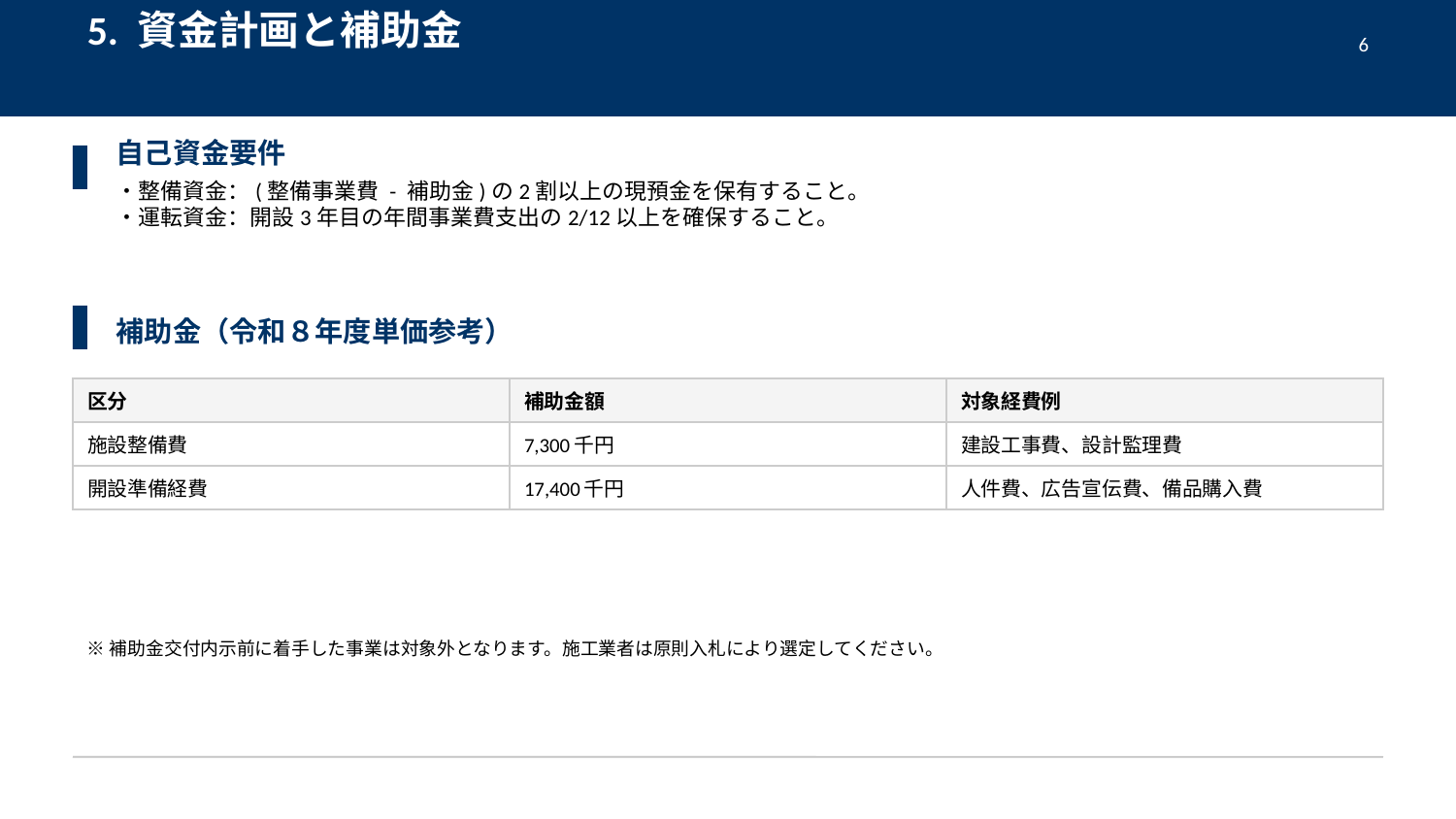

5. 資金計画と補助金
6
自己資金要件

・整備資金：(整備事業費 - 補助金)の2割以上の現預金を保有すること。
・運転資金：開設3年目の年間事業費支出の2/12以上を確保すること。

補助金（令和８年度単価参考）
| 区分 | 補助金額 | 対象経費例 |
| --- | --- | --- |
| 施設整備費 | 7,300千円 | 建設工事費、設計監理費 |
| 開設準備経費 | 17,400千円 | 人件費、広告宣伝費、備品購入費 |
※補助金交付内示前に着手した事業は対象外となります。施工業者は原則入札により選定してください。